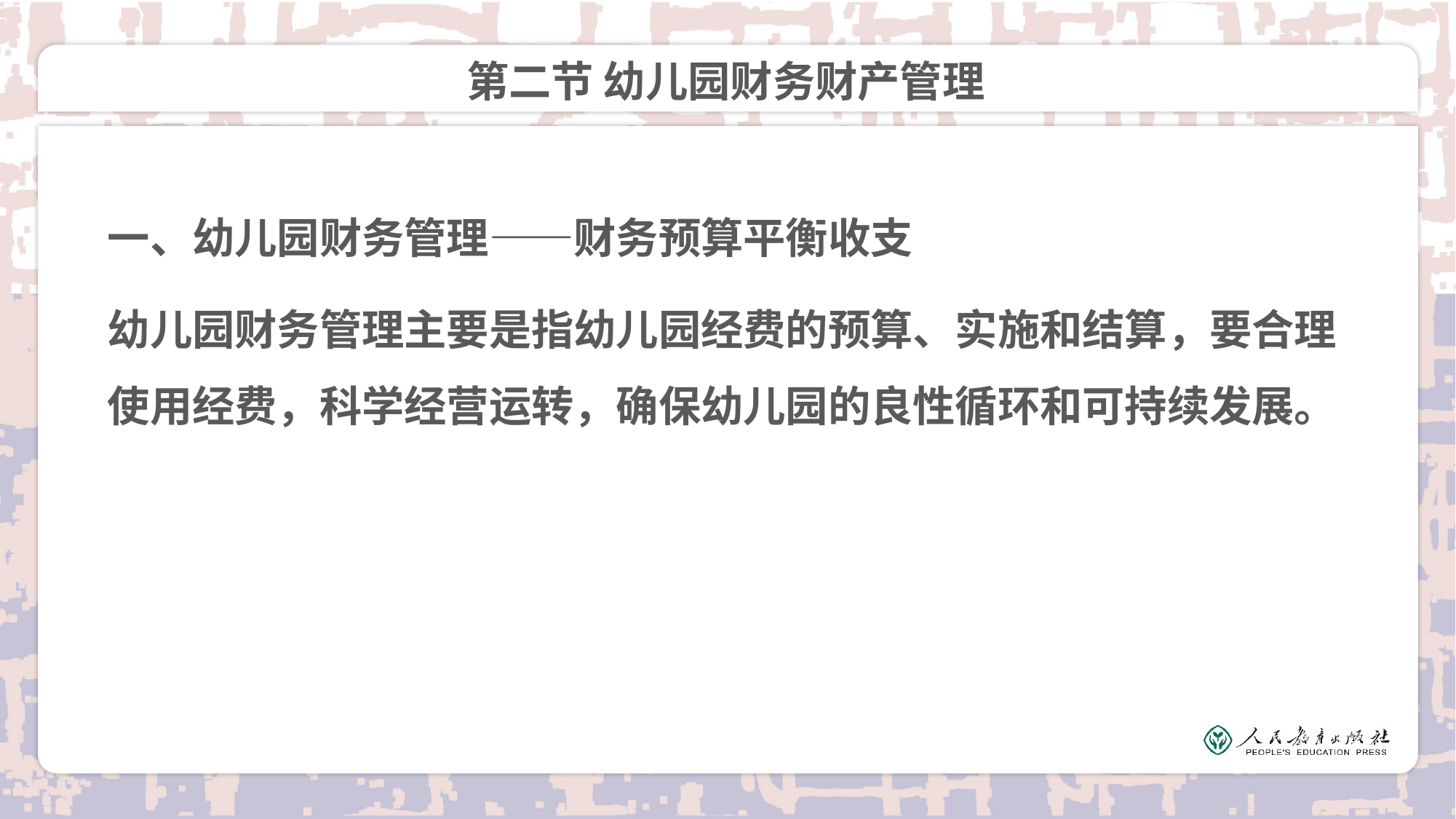

# 第二节 幼儿园财务财产管理
一、幼儿园财务管理——财务预算平衡收支
幼儿园财务管理主要是指幼儿园经费的预算、实施和结算，要合理使用经费，科学经营运转，确保幼儿园的良性循环和可持续发展。